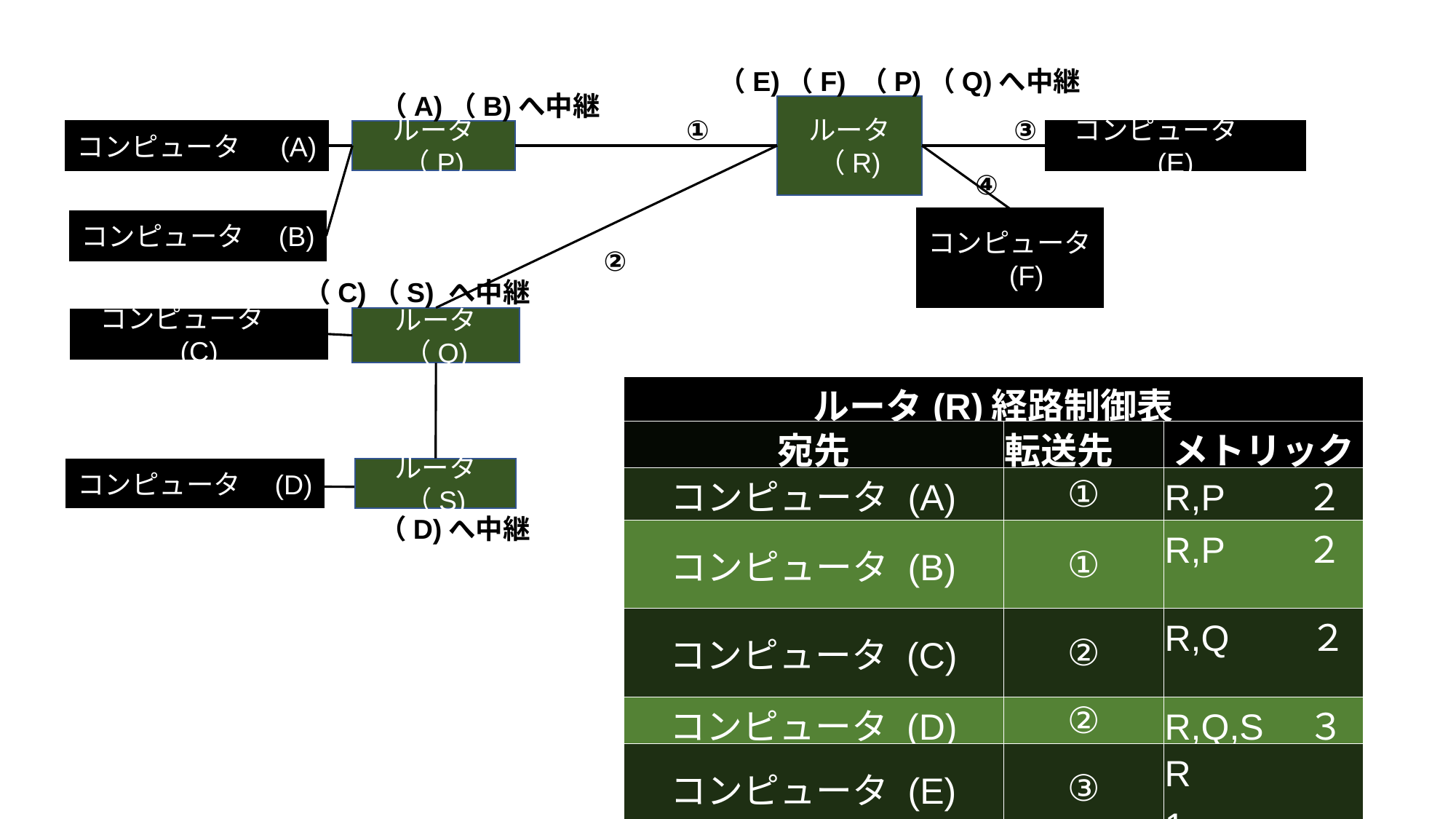

（E)（F) （P)（Q)へ中継
（A)（B)へ中継
ルータ
（R)
③
①
コンピュータ 　(A)
ルータ（P)
コンピュータ 　(E)
④
コンピュータ 　(F)
コンピュータ　(B)
②
（C)（S) へ中継
ルータ（Q)
コンピュータ　(C)
| ルータ(R)経路制御表 |  |  |
| --- | --- | --- |
| 宛先 | 転送先 | メトリック |
| コンピュータ (A) | ① | R,P　　２ |
| コンピュータ (B) | ① | R,P　　２ |
| コンピュータ (C) | ② | R,Q　　２ |
| コンピュータ (D) | ② | R,Q,S　３ |
| コンピュータ (E) | ③ | R　　　1 |
| コンピュータ (F) | ④ | R　　　1 |
ルータ（S)
コンピュータ　(D)
（D)へ中継